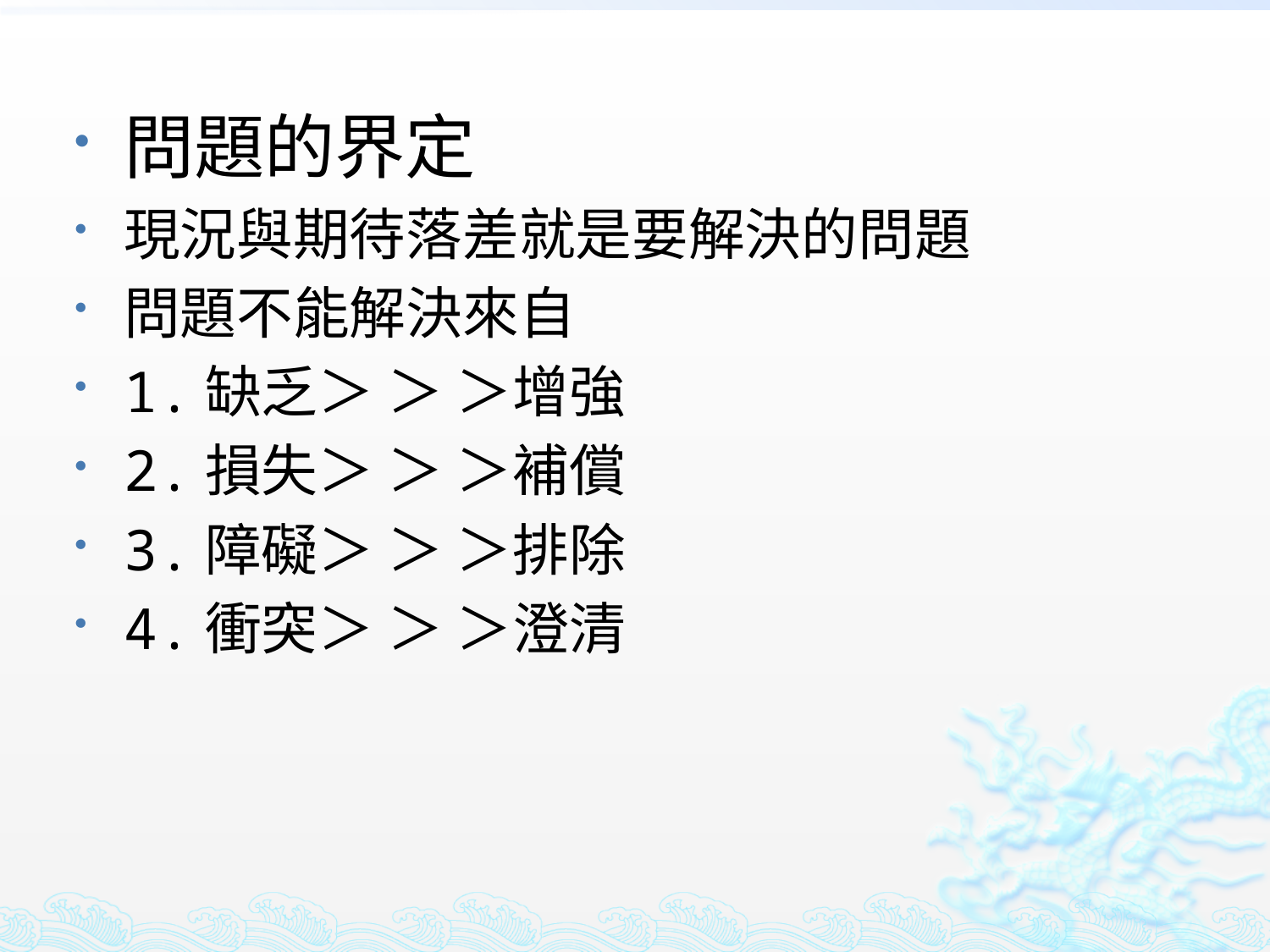

#
問題的界定
現況與期待落差就是要解決的問題
問題不能解決來自
1.缺乏＞ ＞ ＞增強
2.損失＞ ＞ ＞補償
3.障礙＞ ＞ ＞排除
4.衝突＞ ＞ ＞澄清